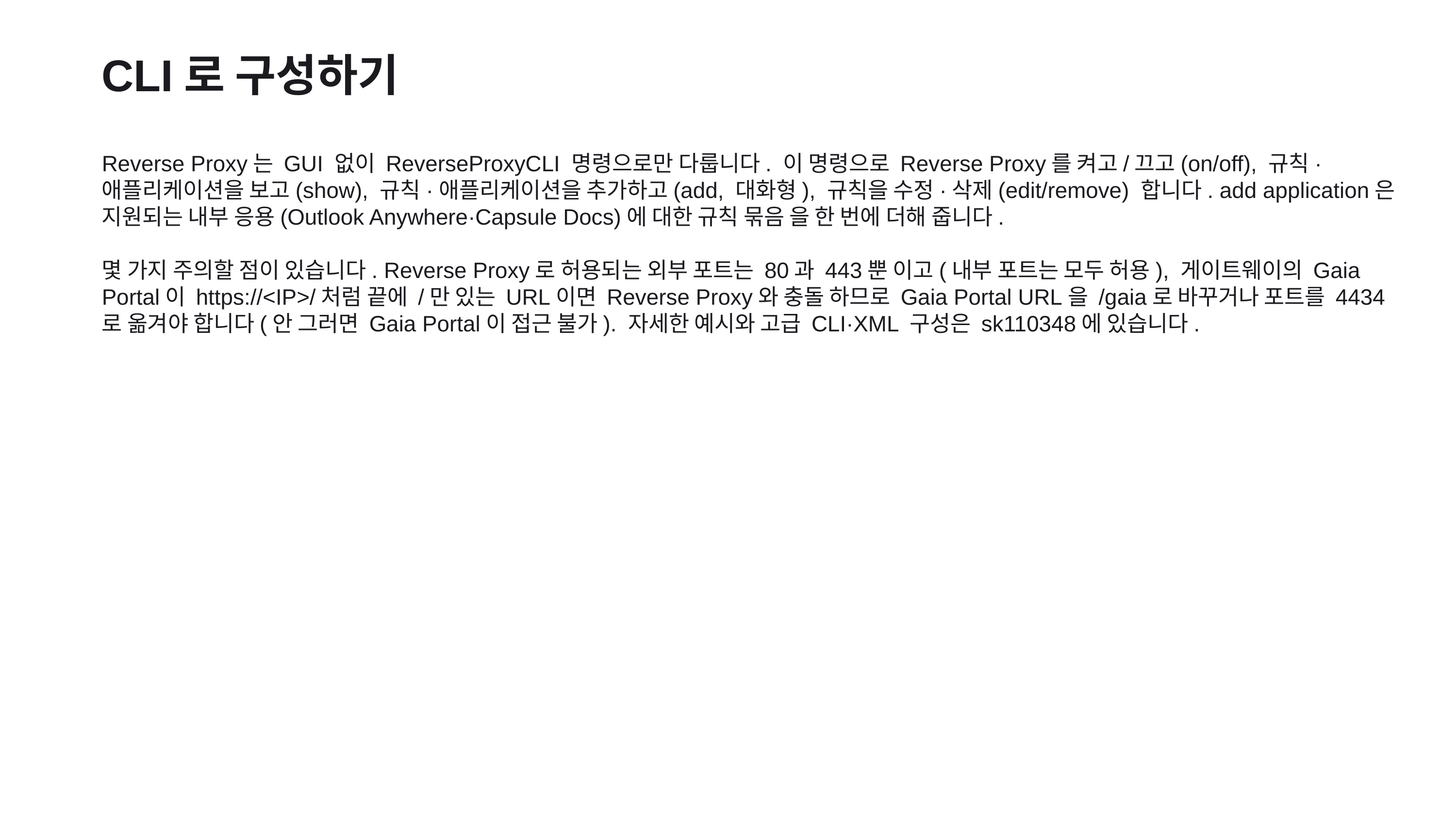

CLI로 구성하기
Reverse Proxy는 GUI 없이 ReverseProxyCLI 명령으로만 다룹니다. 이 명령으로 Reverse Proxy를 켜고/끄고(on/off), 규칙·애플리케이션을 보고(show), 규칙·애플리케이션을 추가하고(add, 대화형), 규칙을 수정·삭제(edit/remove) 합니다. add application은 지원되는 내부 응용(Outlook Anywhere·Capsule Docs)에 대한 규칙 묶음 을 한 번에 더해 줍니다.

몇 가지 주의할 점이 있습니다. Reverse Proxy로 허용되는 외부 포트는 80과 443뿐 이고(내부 포트는 모두 허용), 게이트웨이의 Gaia Portal이 https://<IP>/처럼 끝에 /만 있는 URL이면 Reverse Proxy와 충돌 하므로 Gaia Portal URL을 /gaia로 바꾸거나 포트를 4434로 옮겨야 합니다(안 그러면 Gaia Portal이 접근 불가). 자세한 예시와 고급 CLI·XML 구성은 sk110348에 있습니다.